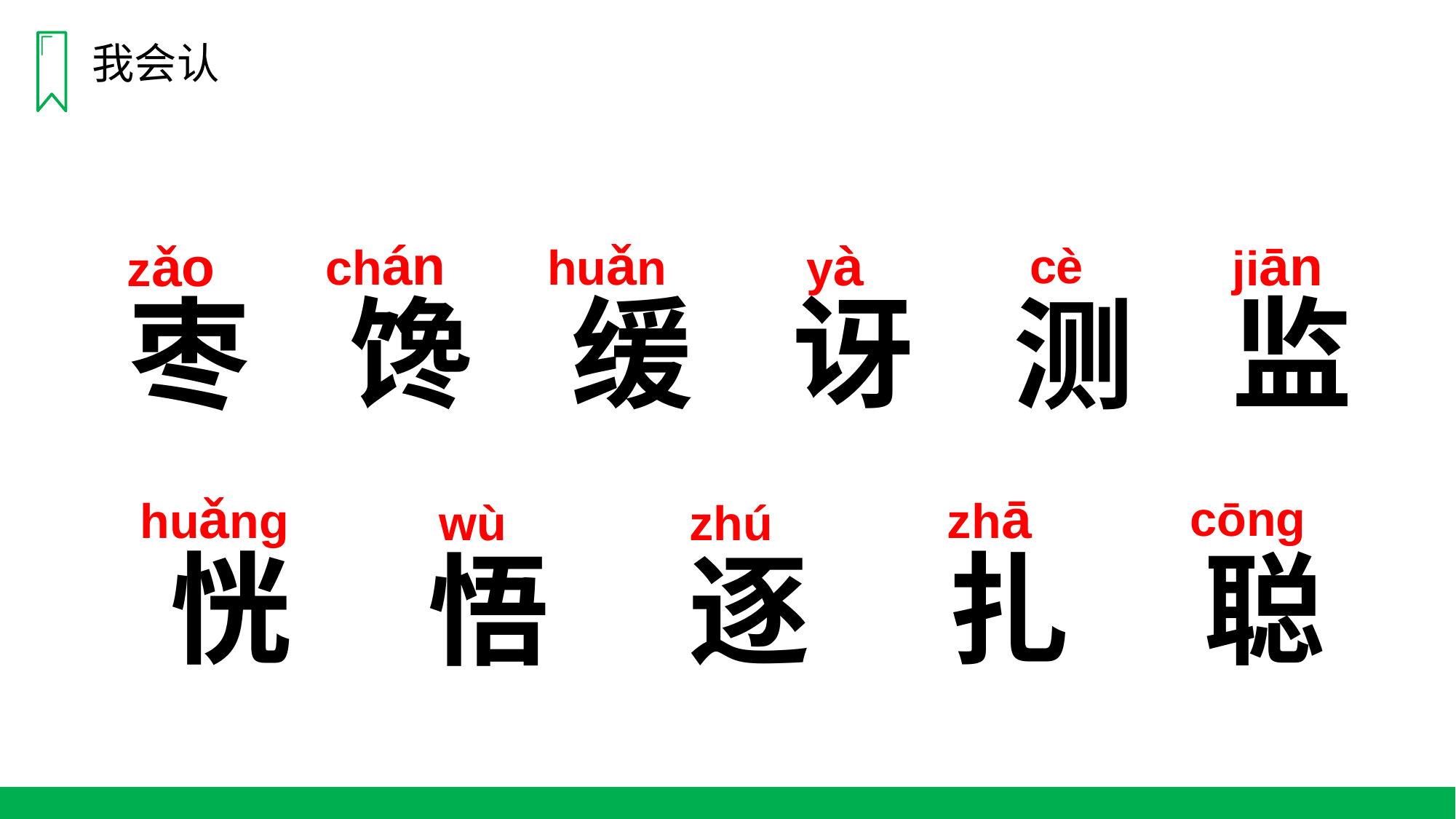

我会认
chán
馋
huǎn
缓
yà
讶
jiān
监
zǎo
枣
cè
测
huǎng
恍
zhā
扎
cōng
聪
wù
悟
zhú
逐